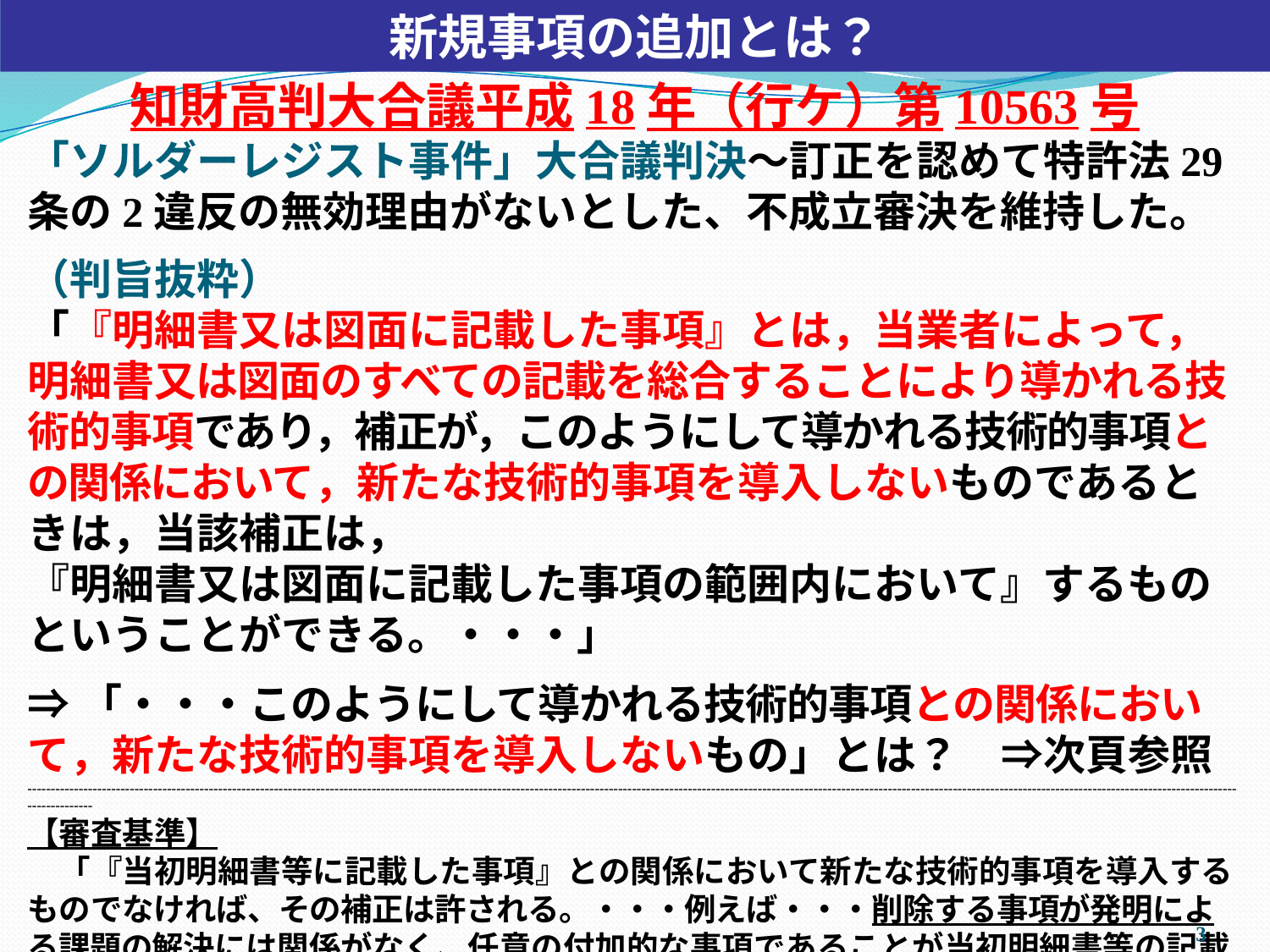

新規事項の追加とは？
知財高判大合議平成18年（行ケ）第10563号
「ソルダーレジスト事件」大合議判決～訂正を認めて特許法29条の2違反の無効理由がないとした、不成立審決を維持した。

（判旨抜粋）
「『明細書又は図面に記載した事項』とは，当業者によって，明細書又は図面のすべての記載を総合することにより導かれる技術的事項であり，補正が，このようにして導かれる技術的事項との関係において，新たな技術的事項を導入しないものであるときは，当該補正は，
『明細書又は図面に記載した事項の範囲内において』するものということができる。・・・」

⇒「・・・このようにして導かれる技術的事項との関係において，新たな技術的事項を導入しないもの」とは？　⇒次頁参照
----------------------------------------------------------------------------------------------------------------------------------------------------------------------------------------------------------------------------------------------------------------------------------
【審査基準】
　「『当初明細書等に記載した事項』との関係において新たな技術的事項を導入するものでなければ、その補正は許される。・・・例えば・・・削除する事項が発明による課題の解決には関係がなく、任意の付加的な事項であることが当初明細書等の記載から明らかである場合には、この補正により新たな技術上の意義が追加されない場合が多い。
3